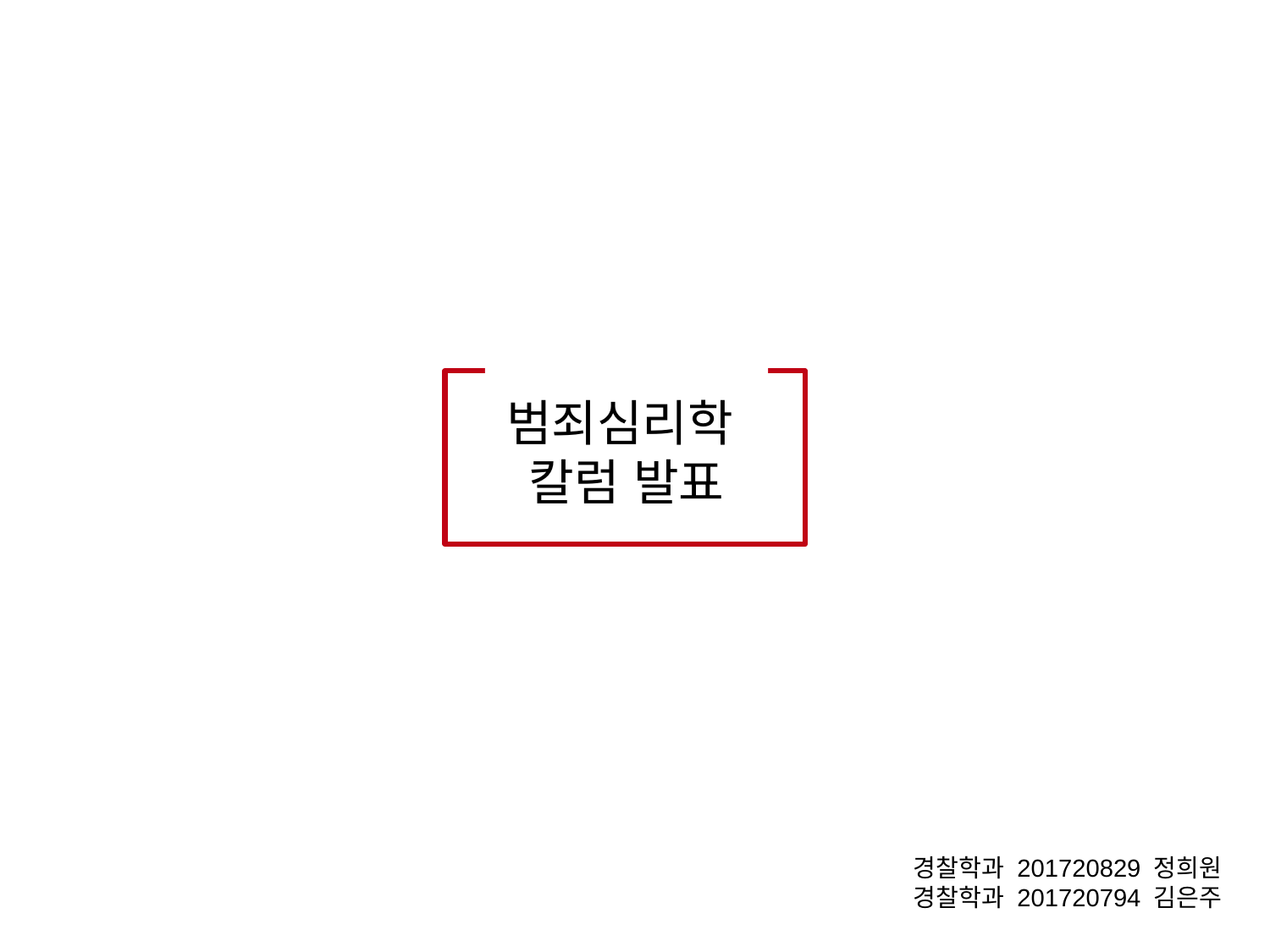

범죄심리학
칼럼 발표
경찰학과 201720829 정희원
경찰학과 201720794 김은주